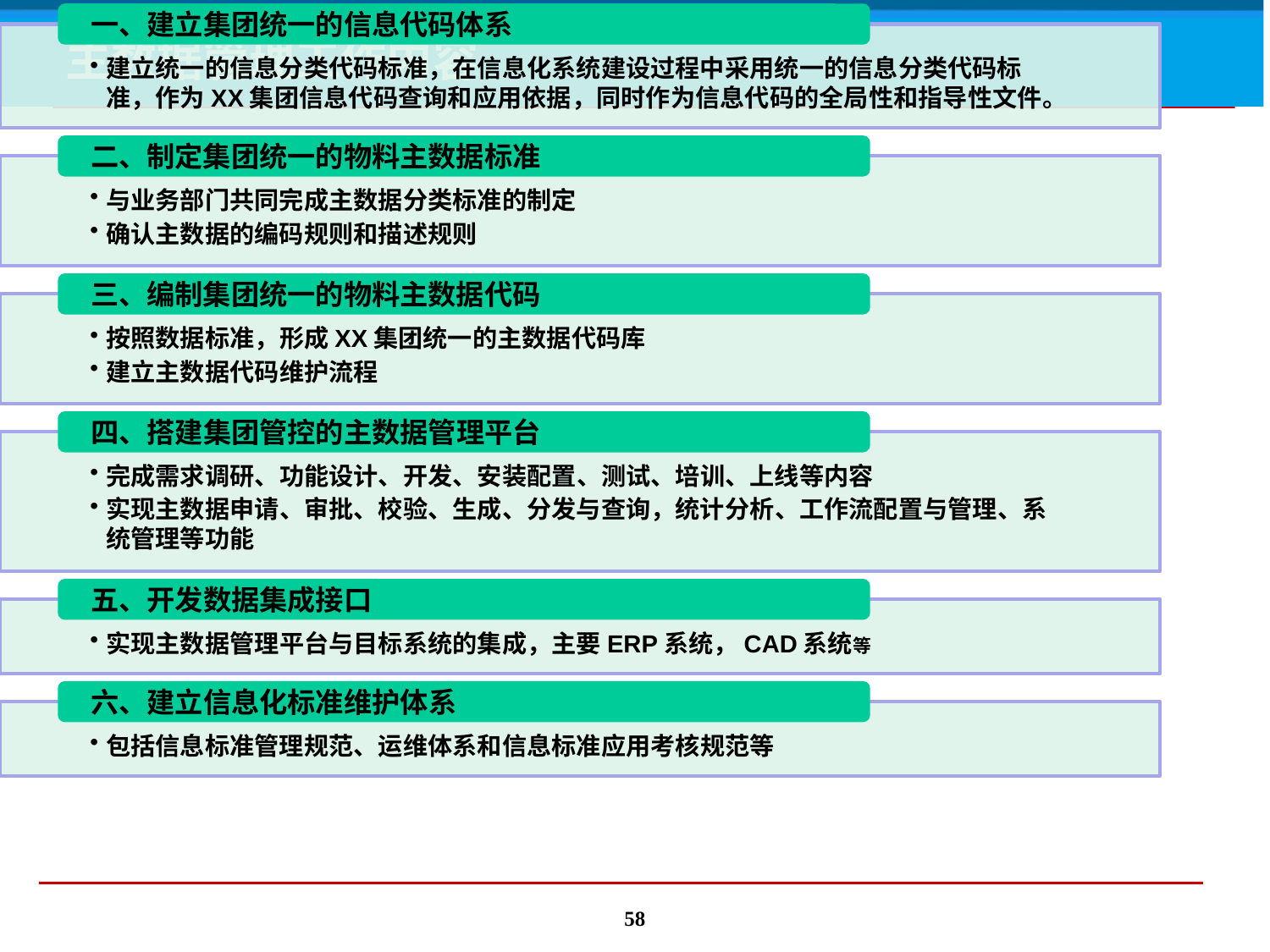

# 主数据管理工作内容
建立统一的信息分类代码标准，在信息化系统建设过程中采用统一的信息分类代码标准，作为XX集团信息代码查询和应用依据，同时作为信息代码的全局性和指导性文件。
一、建立集团统一的信息代码体系
与业务部门共同完成主数据分类标准的制定
确认主数据的编码规则和描述规则
二、制定集团统一的物料主数据标准
按照数据标准，形成XX集团统一的主数据代码库
建立主数据代码维护流程
三、编制集团统一的物料主数据代码
完成需求调研、功能设计、开发、安装配置、测试、培训、上线等内容
实现主数据申请、审批、校验、生成、分发与查询，统计分析、工作流配置与管理、系统管理等功能
四、搭建集团管控的主数据管理平台
实现主数据管理平台与目标系统的集成，主要ERP系统，CAD系统等
五、开发数据集成接口
包括信息标准管理规范、运维体系和信息标准应用考核规范等
六、建立信息化标准维护体系
58